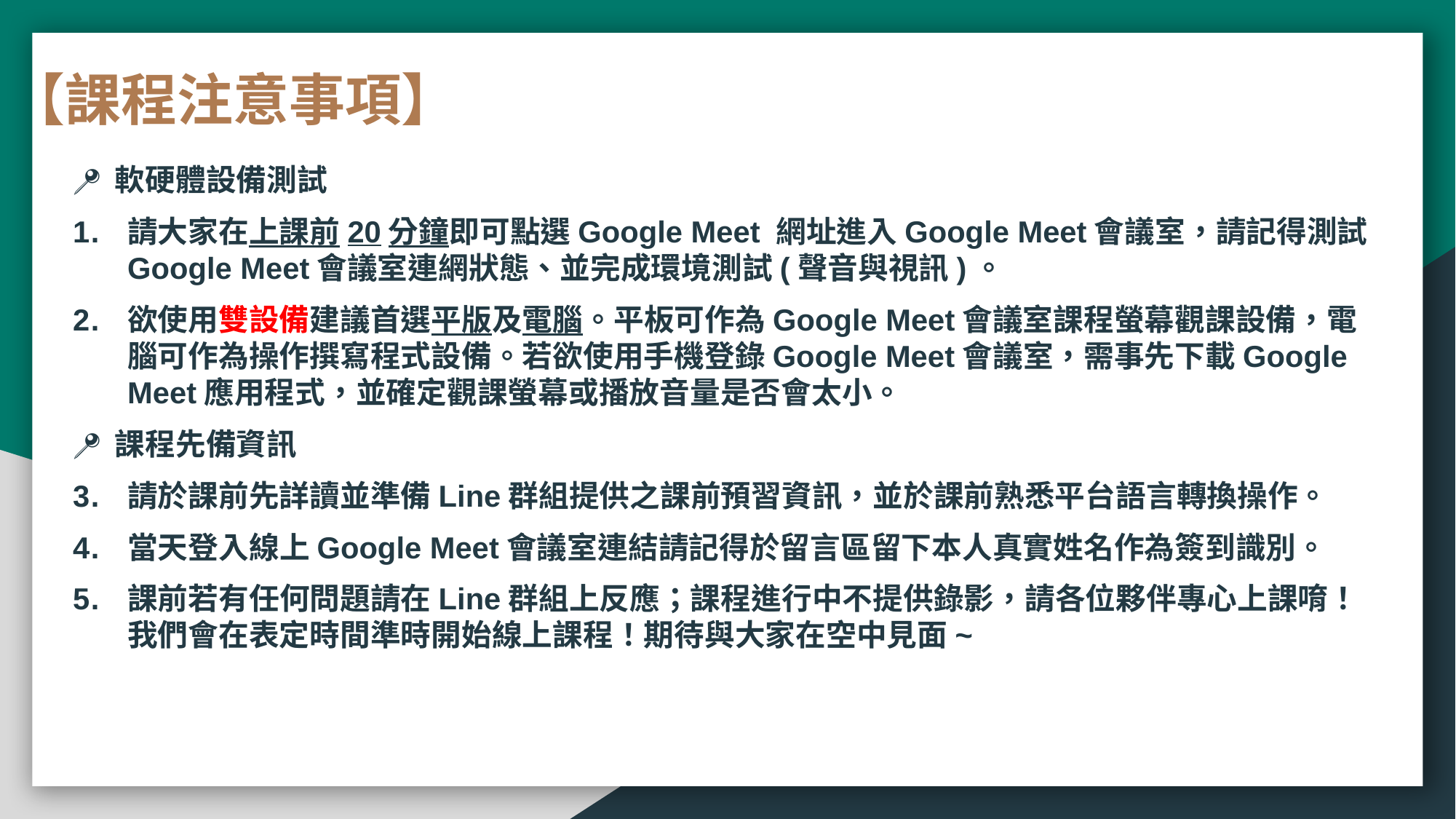

【課程注意事項】
📍 軟硬體設備測試
請大家在上課前20分鐘即可點選Google Meet 網址進入Google Meet會議室，請記得測試Google Meet會議室連網狀態、並完成環境測試(聲音與視訊)。
欲使用雙設備建議首選平版及電腦。平板可作為Google Meet會議室課程螢幕觀課設備，電腦可作為操作撰寫程式設備。若欲使用手機登錄Google Meet會議室，需事先下載Google Meet應用程式，並確定觀課螢幕或播放音量是否會太小。
📍 課程先備資訊
請於課前先詳讀並準備Line群組提供之課前預習資訊，並於課前熟悉平台語言轉換操作。
當天登入線上Google Meet會議室連結請記得於留言區留下本人真實姓名作為簽到識別。
課前若有任何問題請在Line群組上反應；課程進行中不提供錄影，請各位夥伴專心上課唷！
我們會在表定時間準時開始線上課程！期待與大家在空中見面~